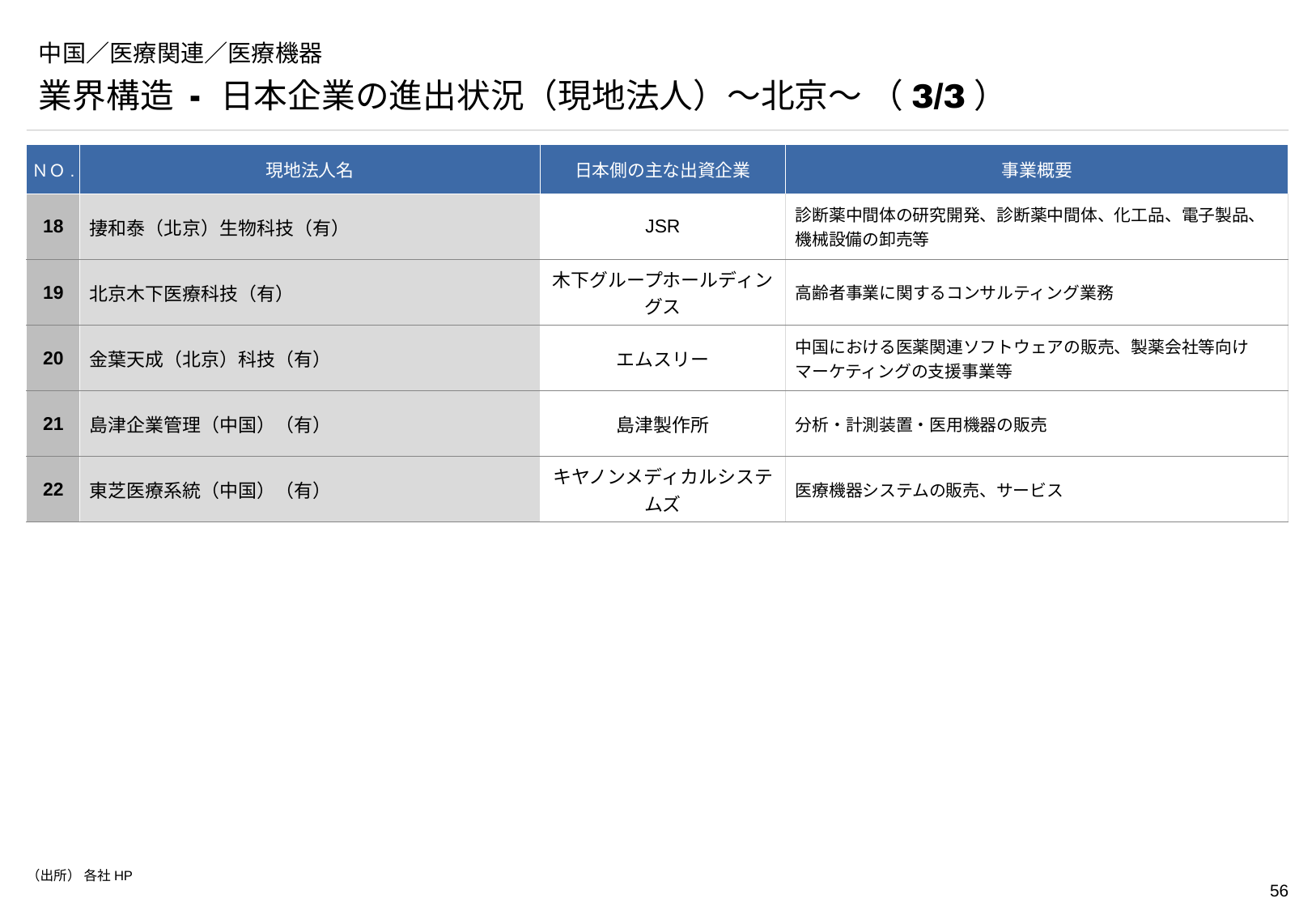

# 中国／医療関連／医療機器
業界構造 - 日本企業の進出状況（現地法人）～北京～ （3/3）
| ＮＯ. | 現地法人名 | 日本側の主な出資企業 | 事業概要 |
| --- | --- | --- | --- |
| 18 | 捿和泰（北京）生物科技（有） | JSR | 診断薬中間体の研究開発、診断薬中間体、化工品、電子製品、機械設備の卸売等 |
| 19 | 北京木下医療科技（有） | 木下グループホールディングス | 高齢者事業に関するコンサルティング業務 |
| 20 | 金葉天成（北京）科技（有） | エムスリー | 中国における医薬関連ソフトウェアの販売、製薬会社等向けマーケティングの支援事業等 |
| 21 | 島津企業管理（中国）（有） | 島津製作所 | 分析・計測装置・医用機器の販売 |
| 22 | 東芝医療系統（中国）（有） | キヤノンメディカルシステムズ | 医療機器システムの販売、サービス |
（出所） 各社HP